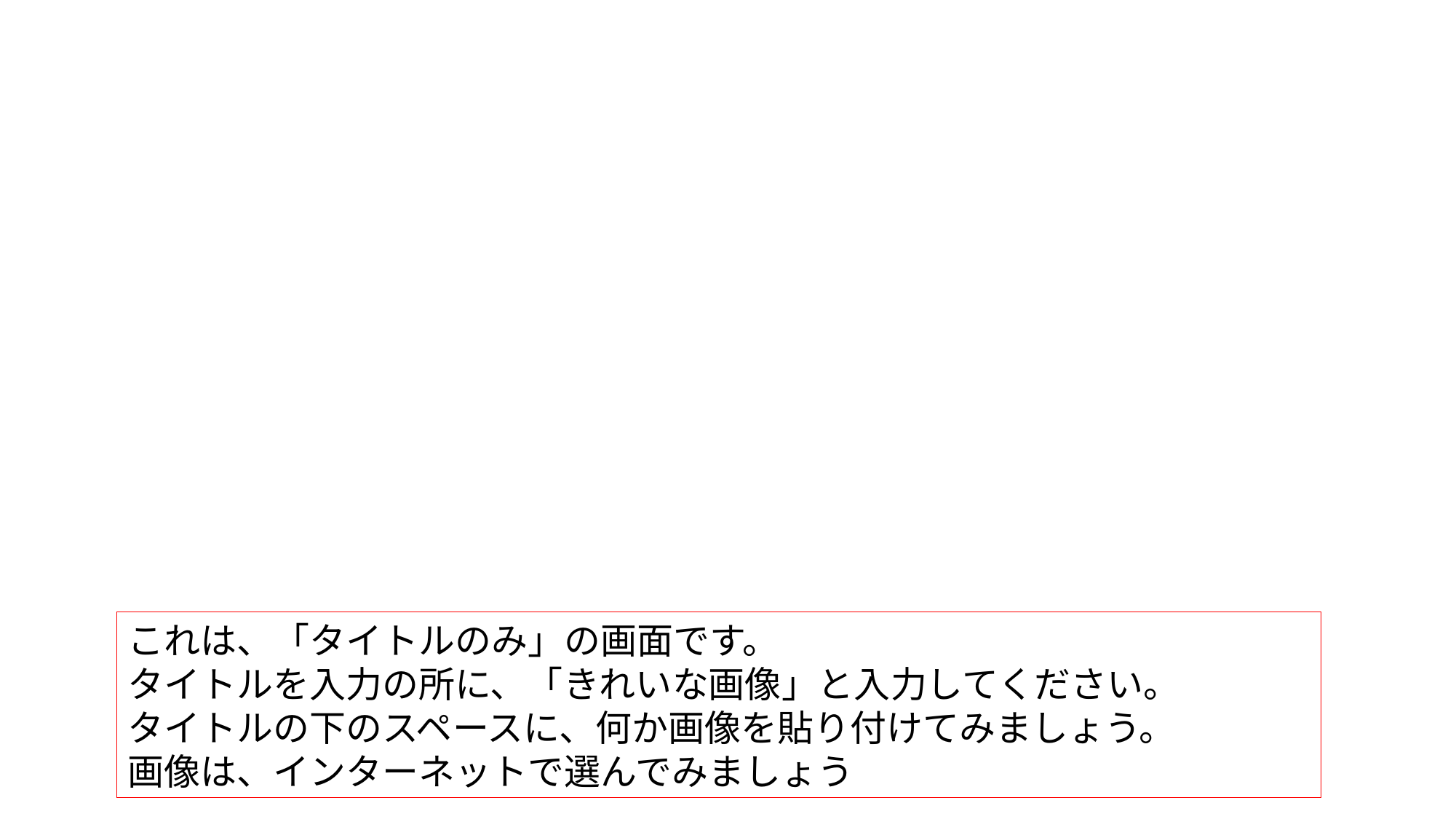

#
これは、「タイトルのみ」の画面です。
タイトルを入力の所に、「きれいな画像」と入力してください。
タイトルの下のスペースに、何か画像を貼り付けてみましょう。
画像は、インターネットで選んでみましょう